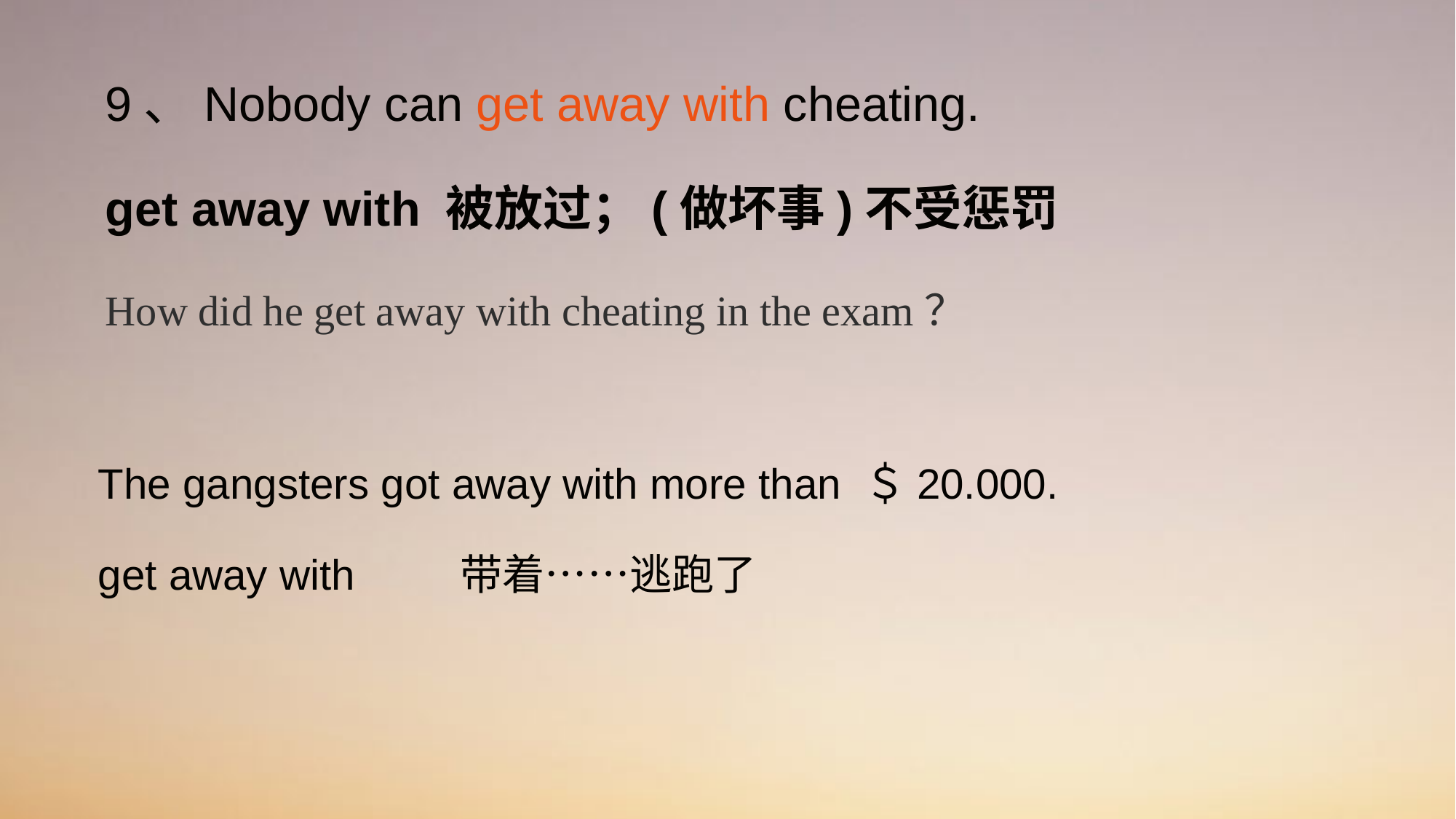

# 9、Nobody can get away with cheating. get away with 被放过；(做坏事)不受惩罚 How did he get away with cheating in the exam？
The gangsters got away with more than ＄20.000.

get away with        带着……逃跑了